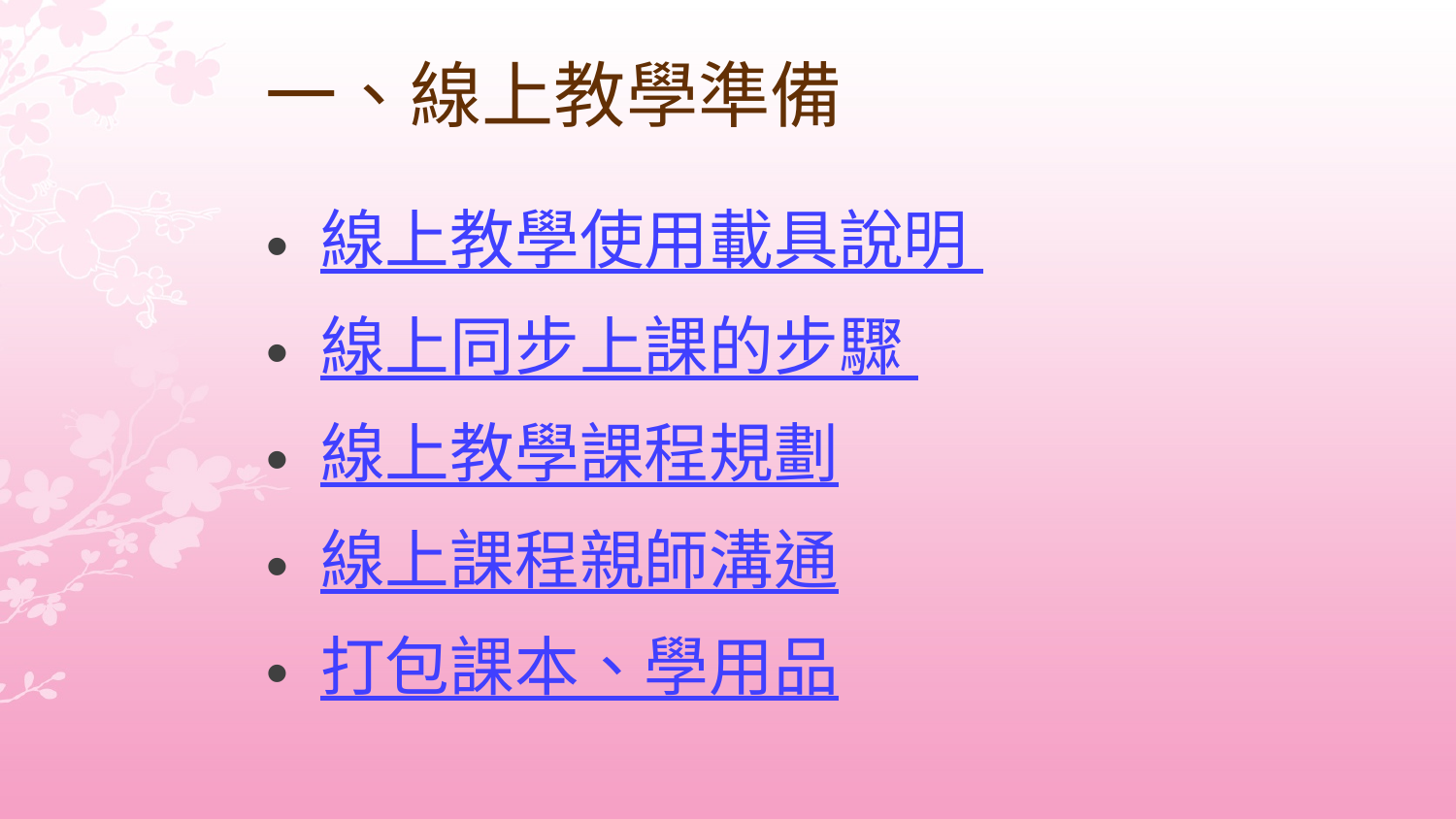

# 一、線上教學準備
線上教學使用載具說明
線上同步上課的步驟
線上教學課程規劃
線上課程親師溝通
打包課本、學用品